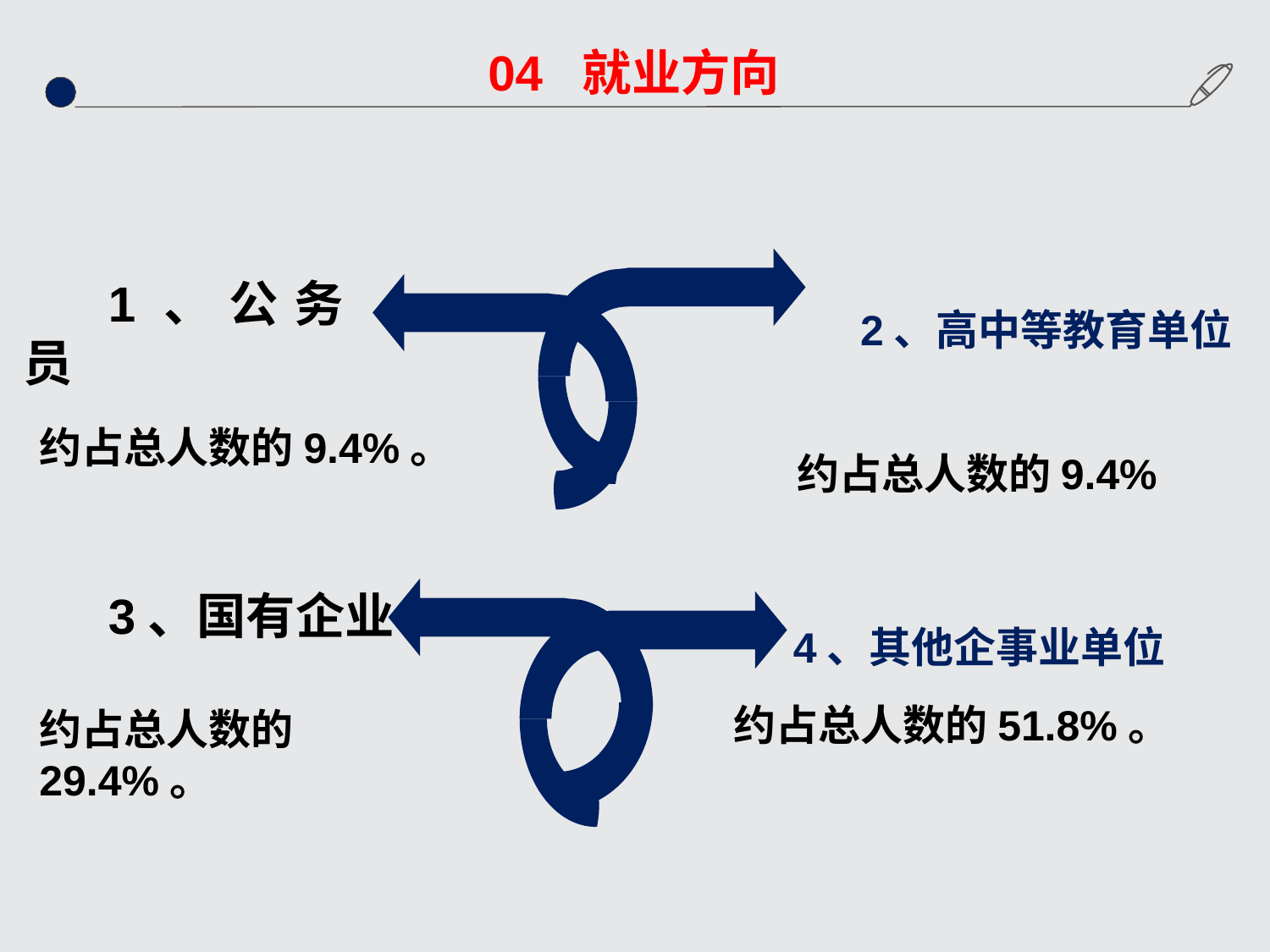

04  就业方向

2、高中等教育单位

1、公务员

约占总人数的9.4%。
约占总人数的9.4%
4、其他企事业单位
3、国有企业

约占总人数的51.8%。
约占总人数的29.4%。